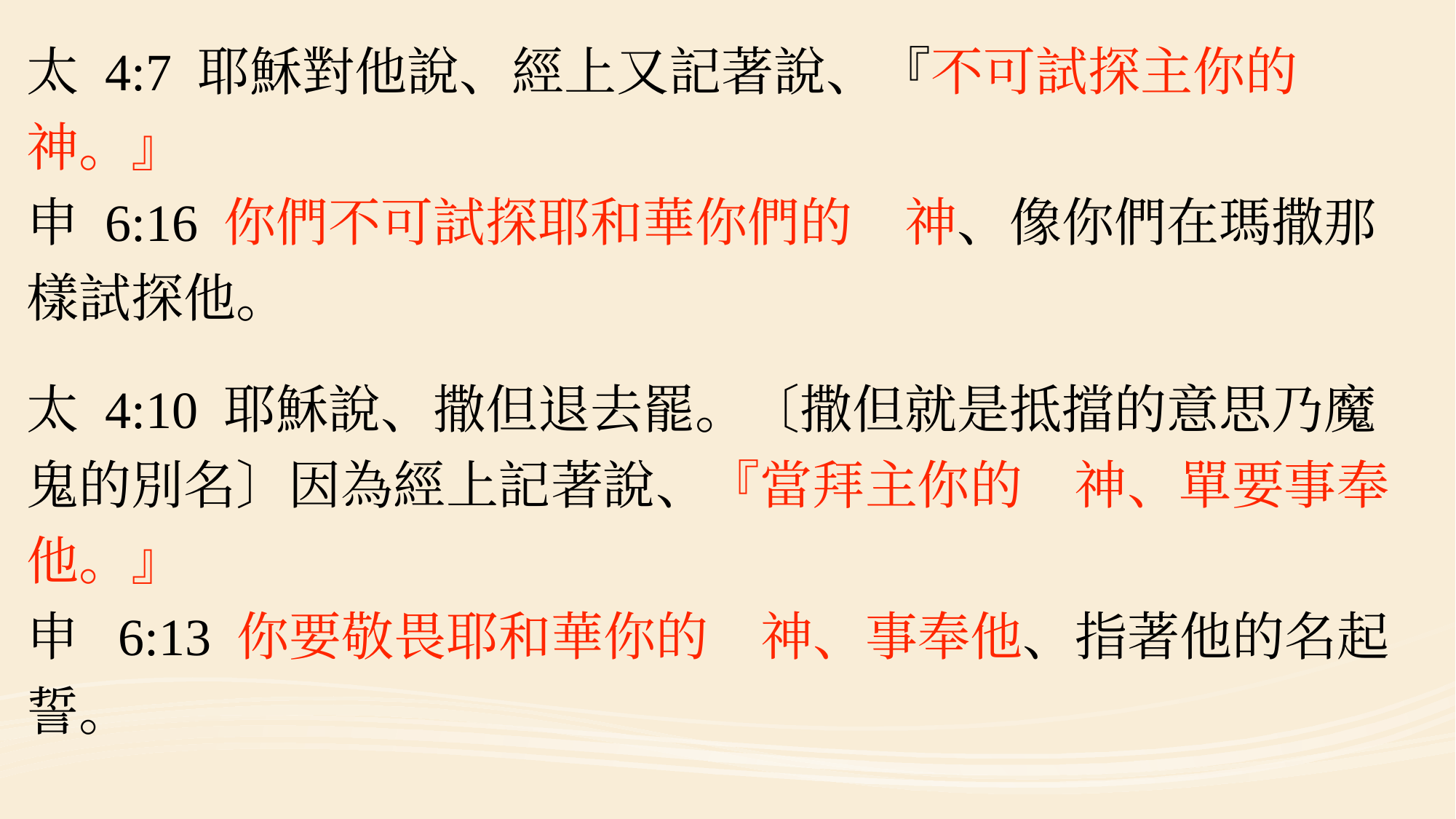

#
太 4:7 耶穌對他說、經上又記著說、『不可試探主你的　神。』
申 6:16 你們不可試探耶和華你們的　神、像你們在瑪撒那樣試探他。

太 4:10 耶穌說、撒但退去罷。〔撒但就是抵擋的意思乃魔鬼的別名〕因為經上記著說、『當拜主你的　神、單要事奉他。』
申  6:13 你要敬畏耶和華你的　神、事奉他、指著他的名起誓。
12